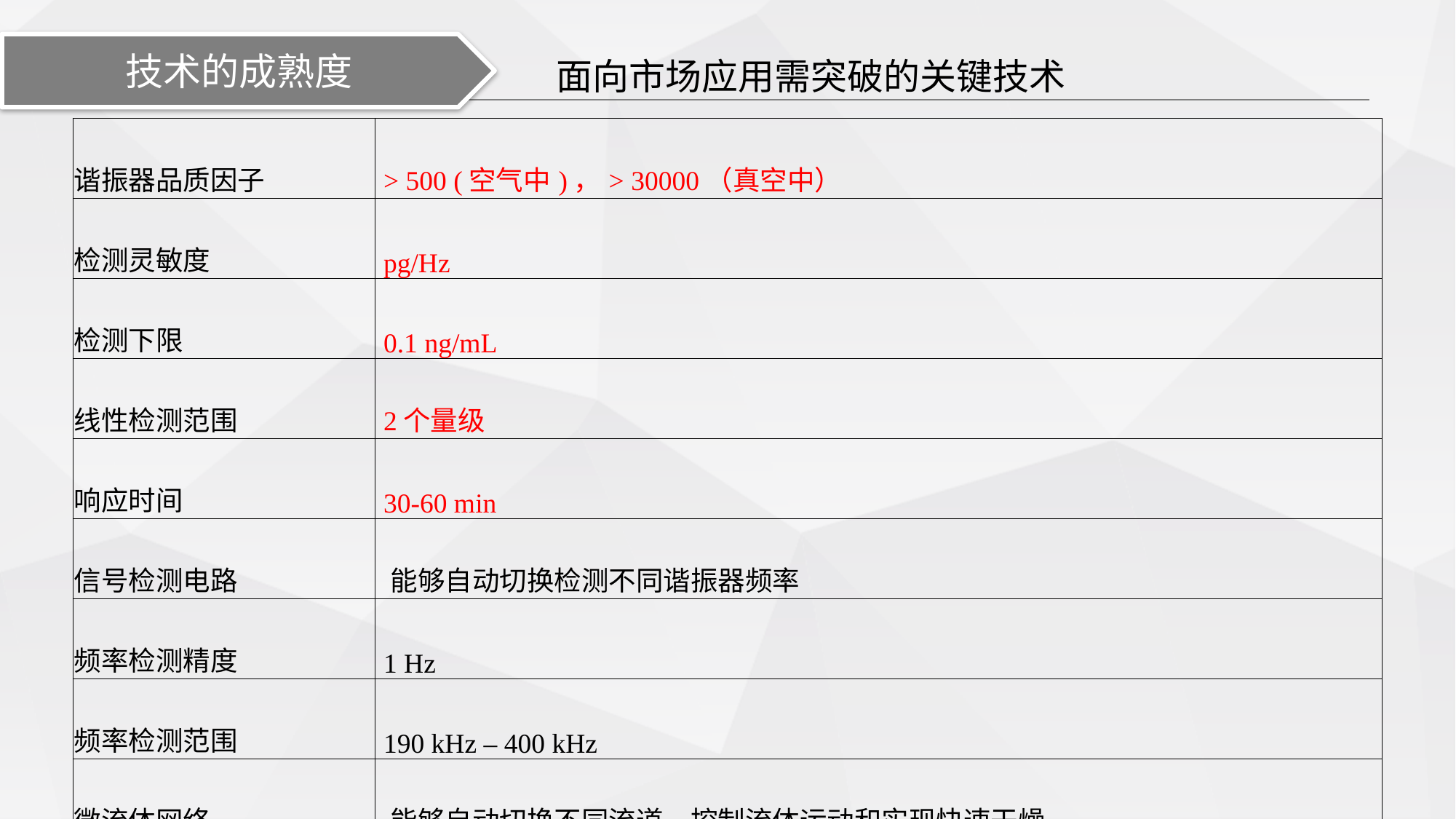

技术的成熟度
面向市场应用需突破的关键技术
| 谐振器品质因子 | > 500 (空气中)，> 30000（真空中） |
| --- | --- |
| 检测灵敏度 | pg/Hz |
| 检测下限 | 0.1 ng/mL |
| 线性检测范围 | 2个量级 |
| 响应时间 | 30-60 min |
| 信号检测电路 | 能够自动切换检测不同谐振器频率 |
| 频率检测精度 | 1 Hz |
| 频率检测范围 | 190 kHz – 400 kHz |
| 微流体网络 | 能够自动切换不同流道、控制流体运动和实现快速干燥 |
| 整体评估 | 样机测量的准确性和稳定性 |